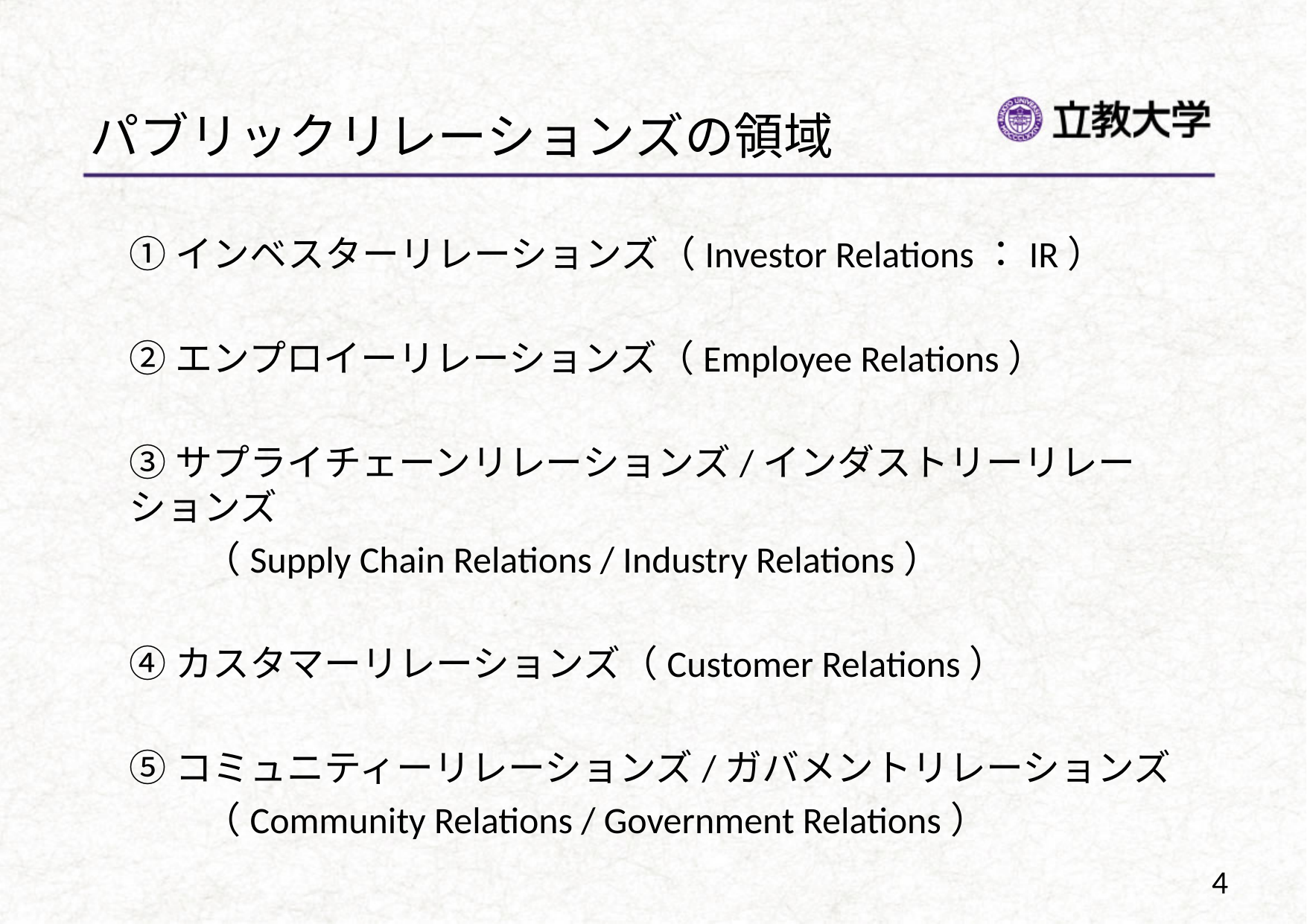

# パブリックリレーションズの領域
①インベスターリレーションズ（Investor Relations：IR）

②エンプロイーリレーションズ（Employee Relations）

③サプライチェーンリレーションズ/インダストリーリレーションズ
　　（Supply Chain Relations / Industry Relations）

④カスタマーリレーションズ（Customer Relations）

⑤コミュニティーリレーションズ/ガバメントリレーションズ
　　（Community Relations / Government Relations）
4